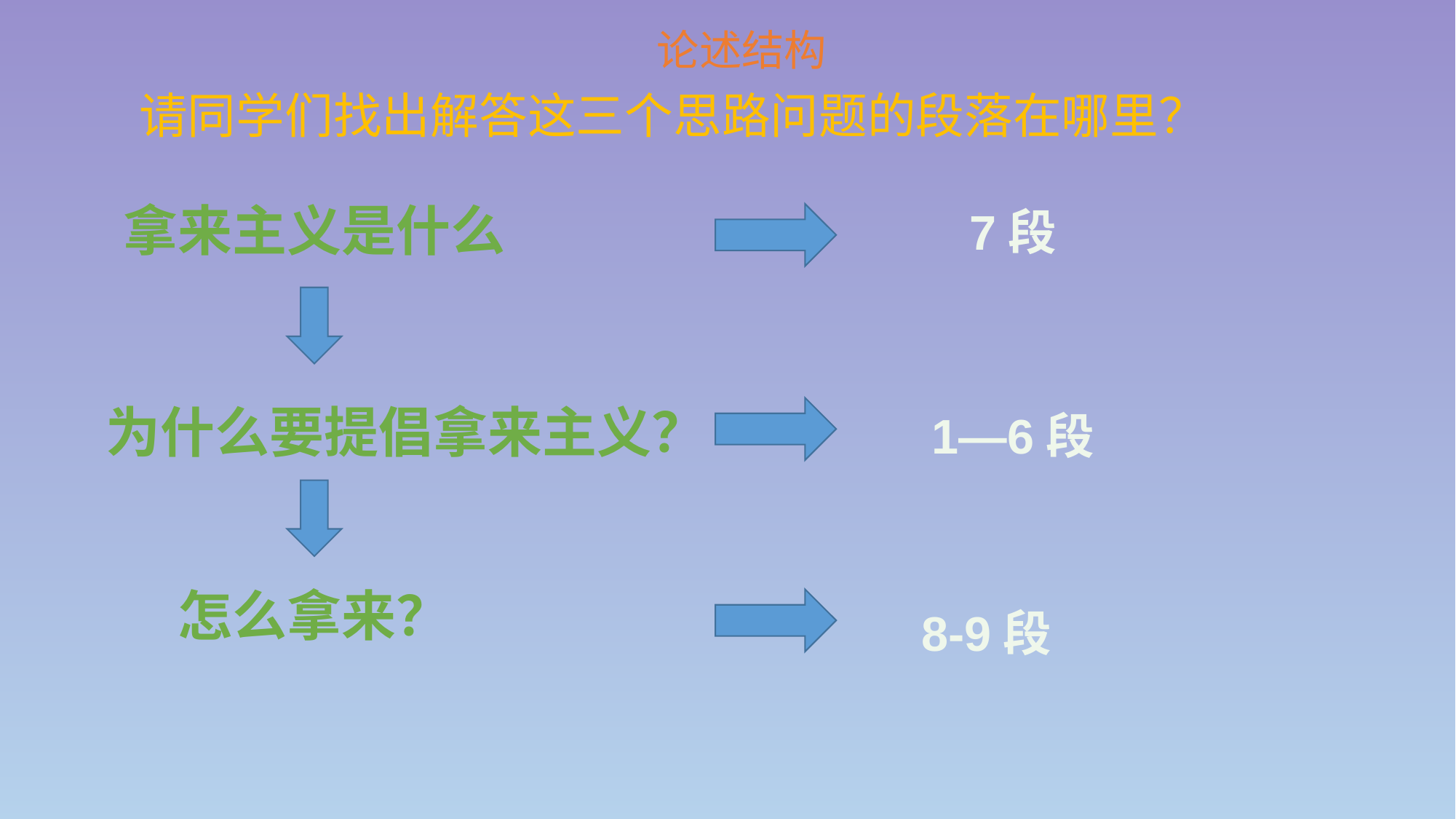

论述结构
请同学们找出解答这三个思路问题的段落在哪里？
拿来主义是什么
7段

为什么要提倡拿来主义？

1—6段

怎么拿来？

8-9段